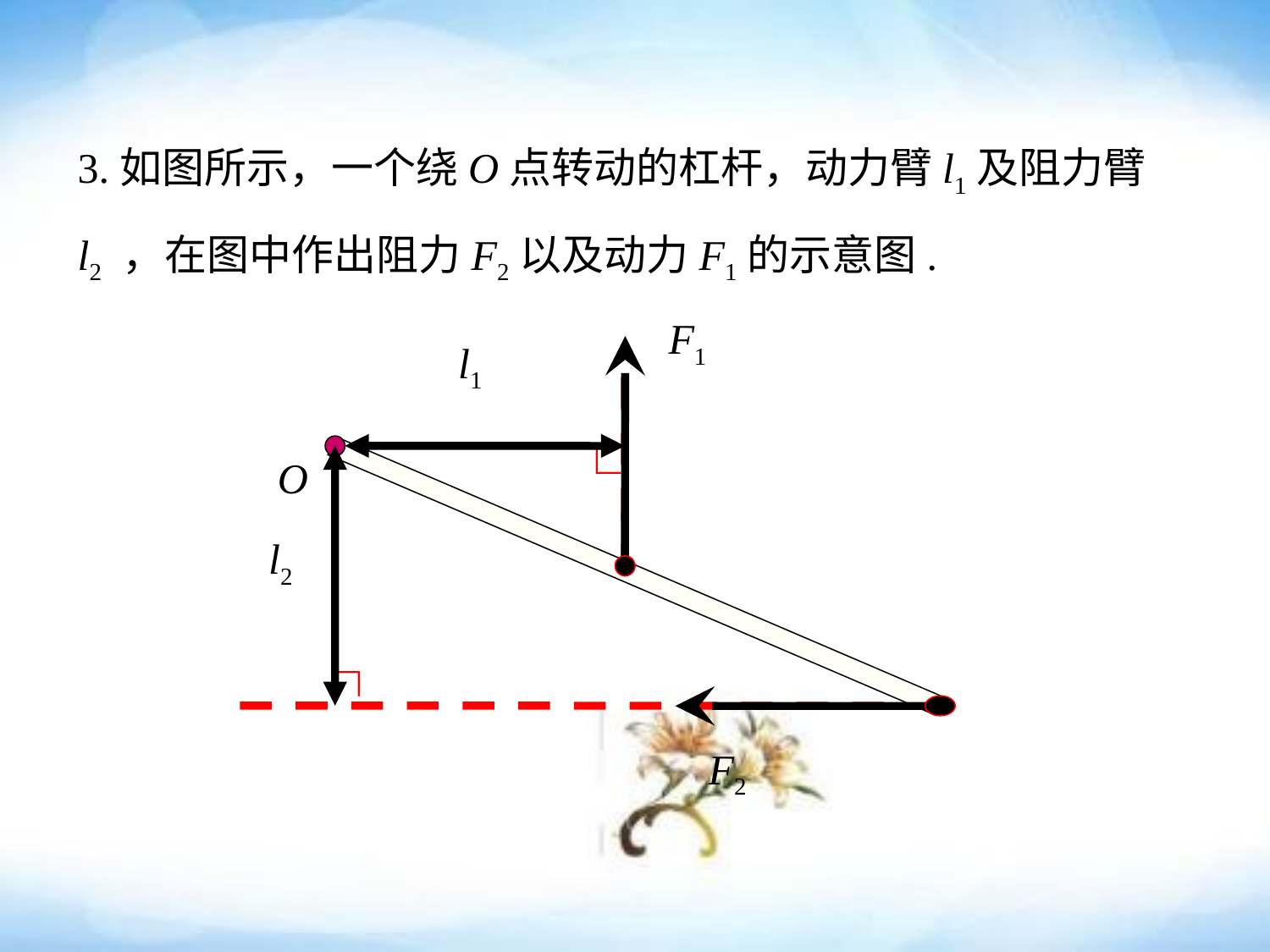

3.如图所示，一个绕O点转动的杠杆，动力臂l1及阻力臂l2 ，在图中作出阻力F2以及动力F1的示意图.
F1
l1

∟

O

l2

∟

F2